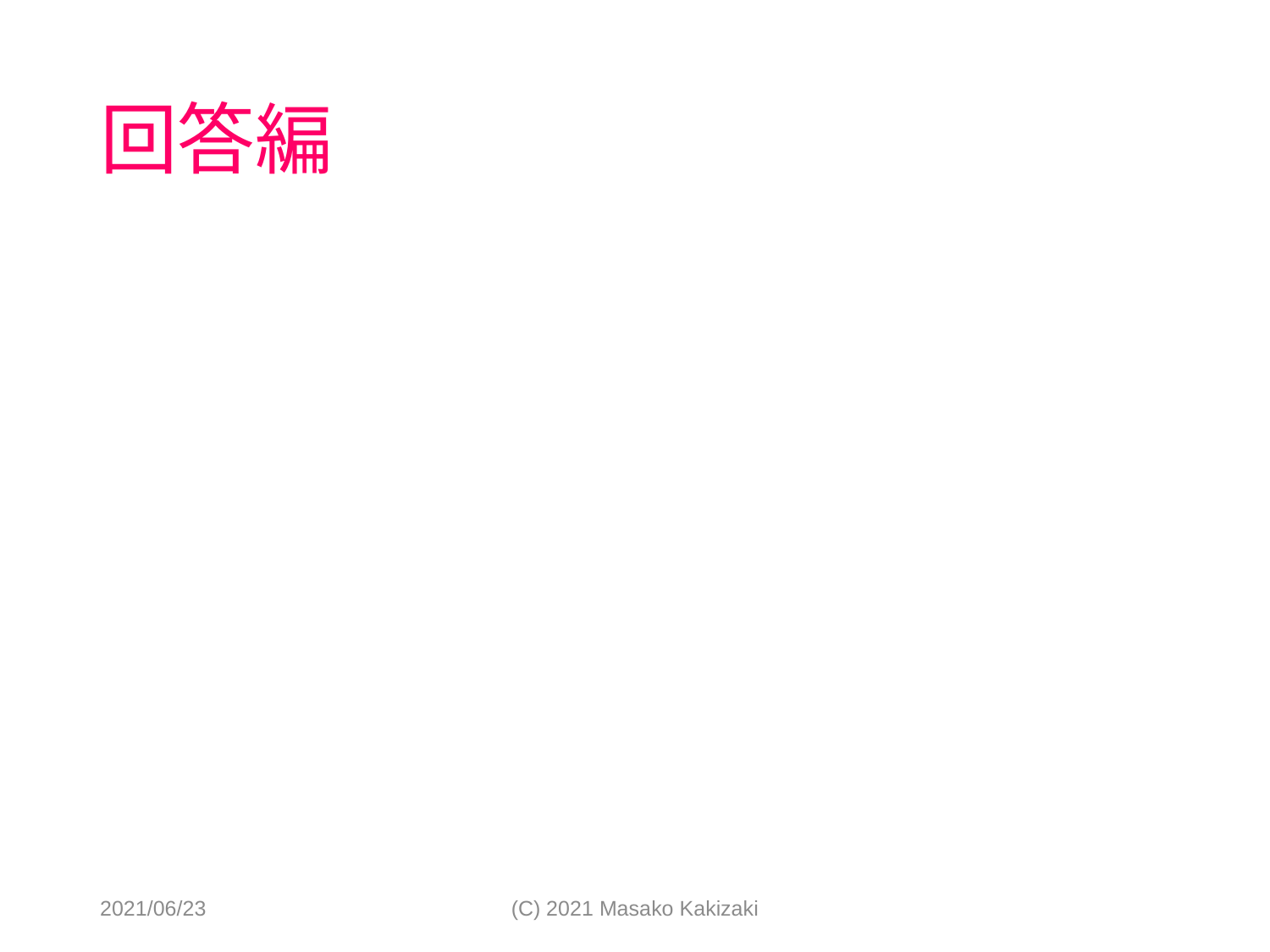

# 回答編

2021/06/23
(C) 2021 Masako Kakizaki